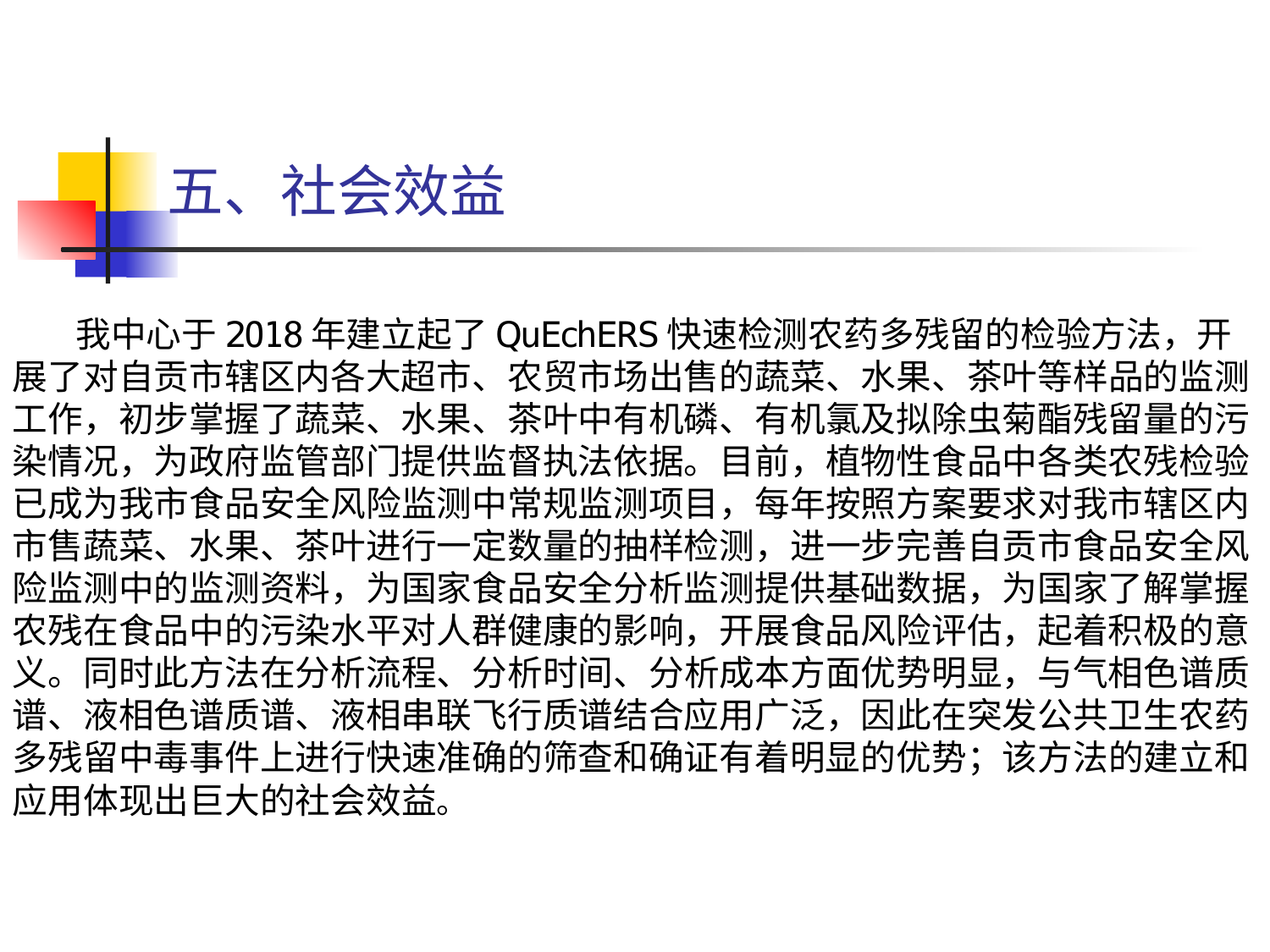

五、社会效益
       我中心于2018年建立起了QuEchERS快速检测农药多残留的检验方法，开展了对自贡市辖区内各大超市、农贸市场出售的蔬菜、水果、茶叶等样品的监测工作，初步掌握了蔬菜、水果、茶叶中有机磷、有机氯及拟除虫菊酯残留量的污染情况，为政府监管部门提供监督执法依据。目前，植物性食品中各类农残检验已成为我市食品安全风险监测中常规监测项目，每年按照方案要求对我市辖区内市售蔬菜、水果、茶叶进行一定数量的抽样检测，进一步完善自贡市食品安全风险监测中的监测资料，为国家食品安全分析监测提供基础数据，为国家了解掌握农残在食品中的污染水平对人群健康的影响，开展食品风险评估，起着积极的意义。同时此方法在分析流程、分析时间、分析成本方面优势明显，与气相色谱质谱、液相色谱质谱、液相串联飞行质谱结合应用广泛，因此在突发公共卫生农药多残留中毒事件上进行快速准确的筛查和确证有着明显的优势；该方法的建立和应用体现出巨大的社会效益。